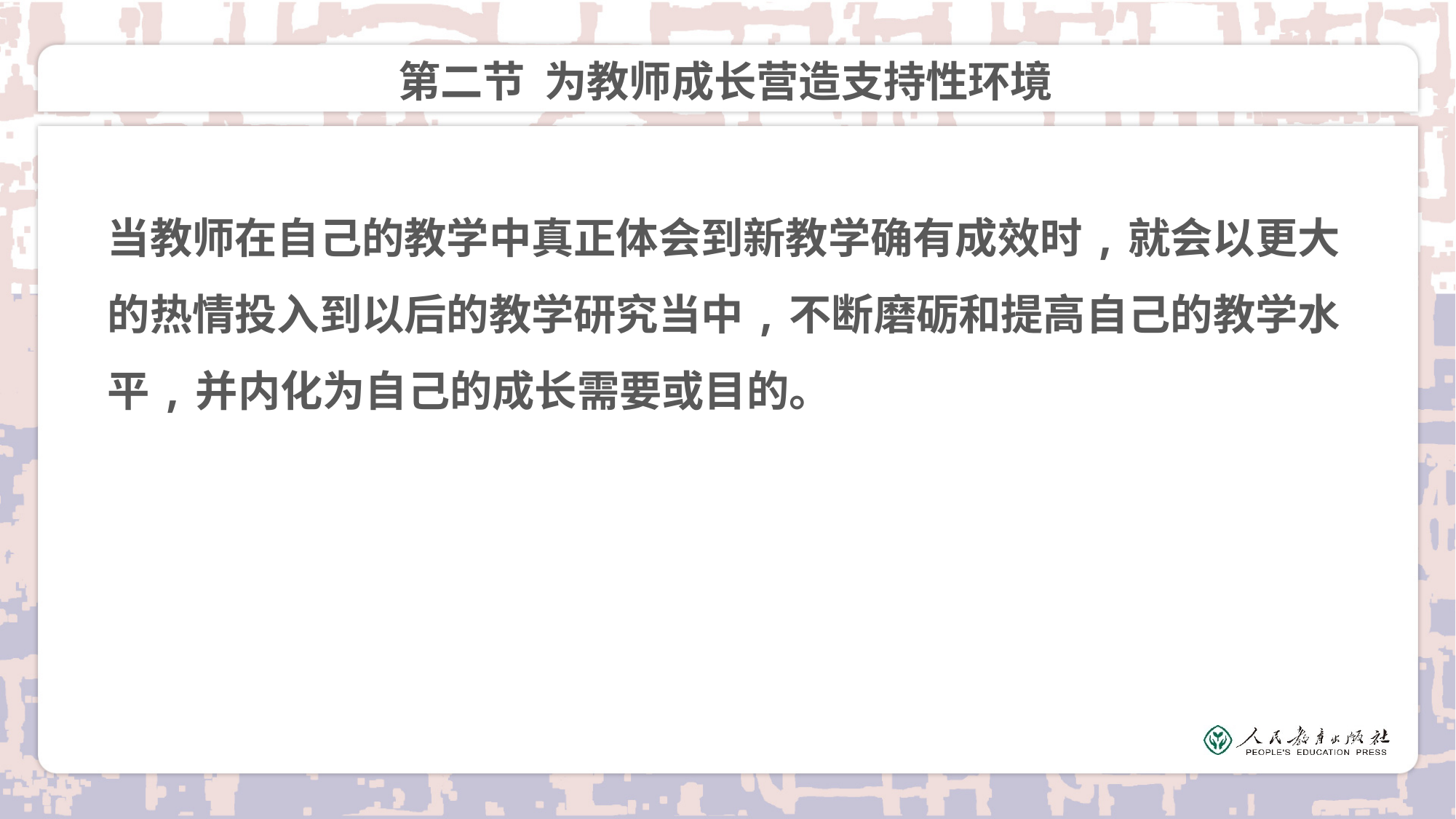

# 第二节  为教师成长营造支持性环境
当教师在自己的教学中真正体会到新教学确有成效时,就会以更大的热情投入到以后的教学研究当中,不断磨砺和提高自己的教学水平,并内化为自己的成长需要或目的。